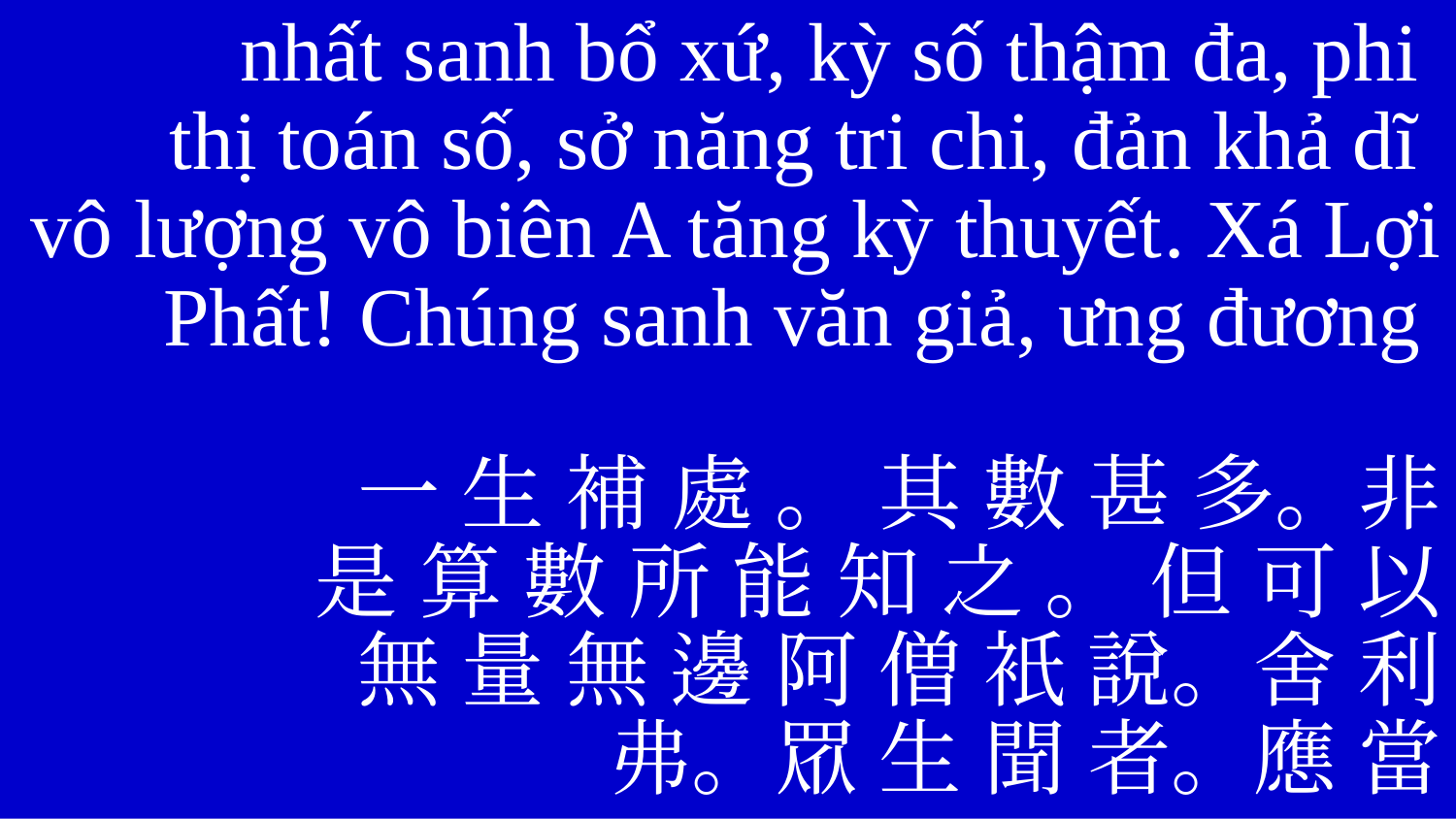

nhất sanh bổ xứ, kỳ số thậm đa, phi
thị toán số, sở năng tri chi, đản khả dĩ
vô lượng vô biên A tăng kỳ thuyết. Xá Lợi
Phất! Chúng sanh văn giả, ưng đương

一 生 補 處 。 其 數 甚 多。非
 是 算 數 所 能 知 之 。 但 可 以
無 量 無 邊 阿 僧 衹 說。舍 利
弗。眾 生 聞 者。應 當